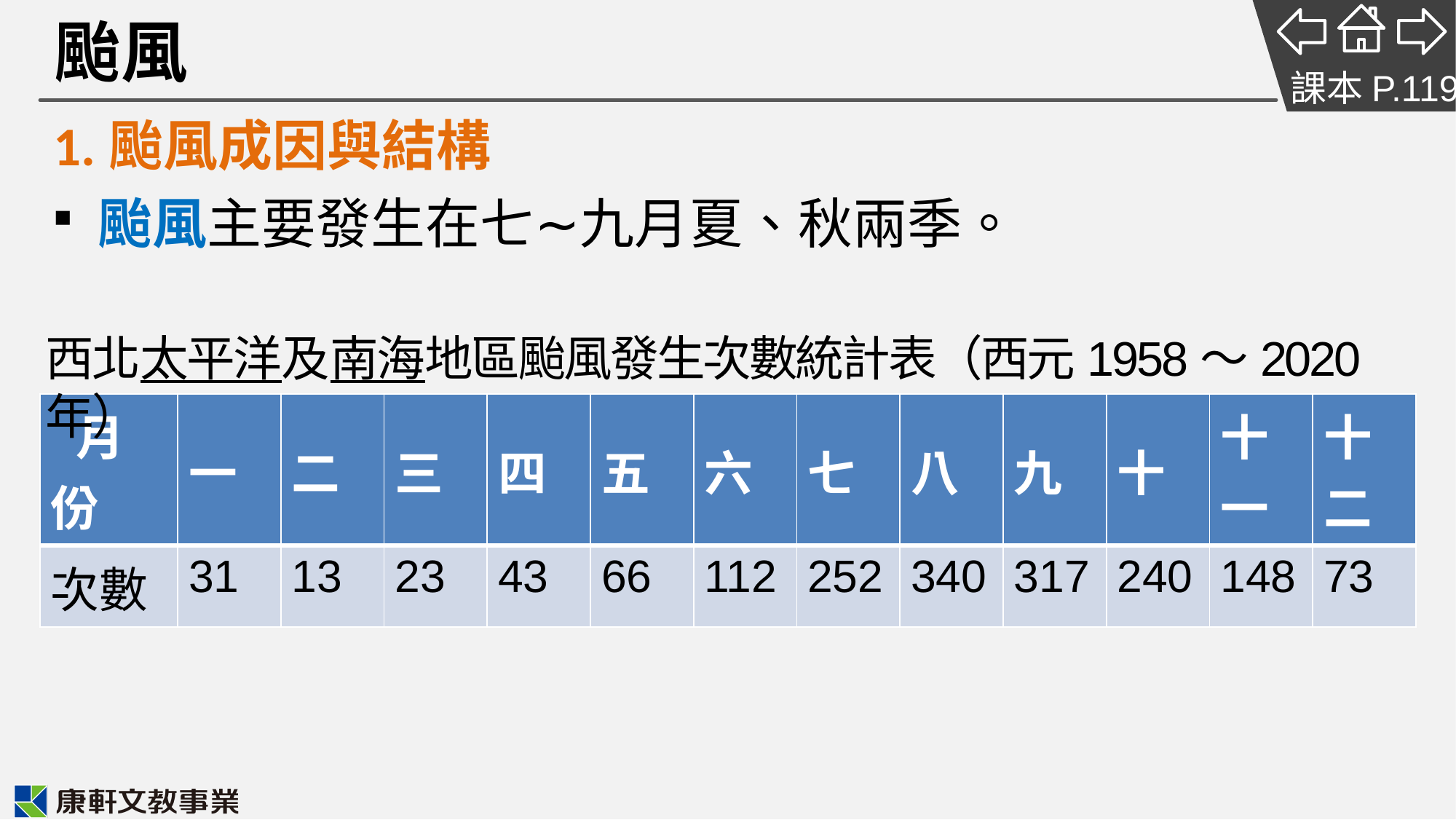

# 颱風
課本P.119
1.颱風成因與結構
颱風主要發生在七∼九月夏、秋兩季。
西北太平洋及南海地區颱風發生次數統計表（西元1958～2020年）
| 月份 | 一 | 二 | 三 | 四 | 五 | 六 | 七 | 八 | 九 | 十 | 十一 | 十二 |
| --- | --- | --- | --- | --- | --- | --- | --- | --- | --- | --- | --- | --- |
| 次數 | 31 | 13 | 23 | 43 | 66 | 112 | 252 | 340 | 317 | 240 | 148 | 73 |